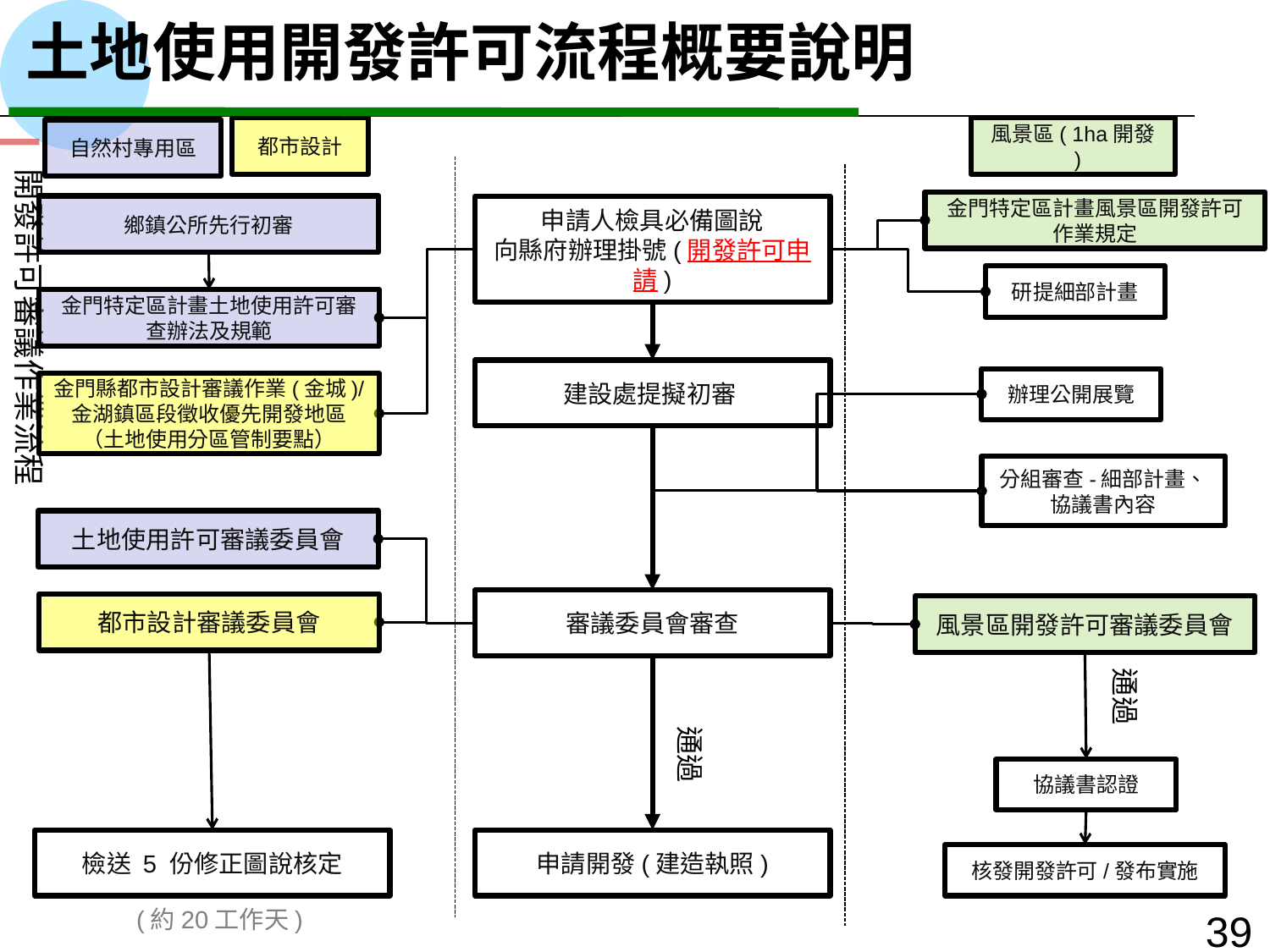

土地使用開發許可流程概要說明

都市設計
風景區( 1ha開發 )
自然村專用區

開發許可審議作業流程
金門特定區計畫風景區開發許可作業規定
鄉鎮公所先行初審
申請人檢具必備圖說
向縣府辦理掛號(開發許可申請)
研提細部計畫
金門特定區計畫土地使用許可審查辦法及規範
建設處提擬初審
辦理公開展覽
金門縣都市設計審議作業(金城)/
金湖鎮區段徵收優先開發地區（土地使用分區管制要點）
分組審查-細部計畫、協議書內容
土地使用許可審議委員會
審議委員會審查
都市設計審議委員會
風景區開發許可審議委員會
通過
通過
協議書認證
檢送 5 份修正圖說核定
申請開發(建造執照)
核發開發許可/發布實施
(約20工作天)
39